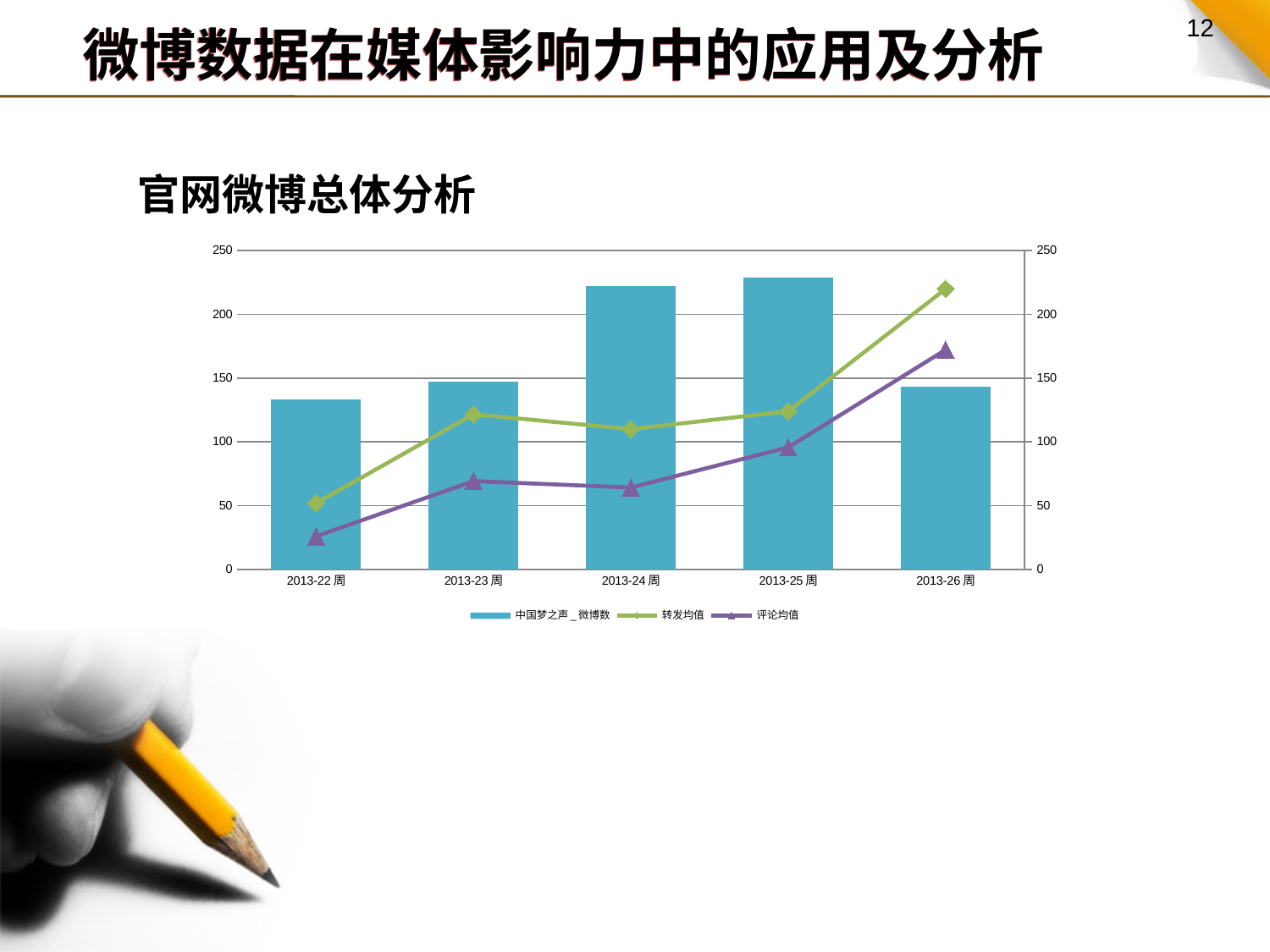

微博数据在媒体影响力中的应用及分析
官网微博总体分析

### Chart

| Category | 中国梦之声_微博数 | 转发均值 | 评论均值 |
|---|---|---|---|
| 2013-22周 | 133.0 | 51.8271 | 25.8797 |
| 2013-23周 | 147.0 | 121.59180000000002 | 69.1905 |
| 2013-24周 | 222.0 | 109.9189 | 64.1486 |
| 2013-25周 | 229.0 | 123.9782 | 95.66809999999998 |
| 2013-26周 | 143.0 | 219.88810000000058 | 172.1469 |